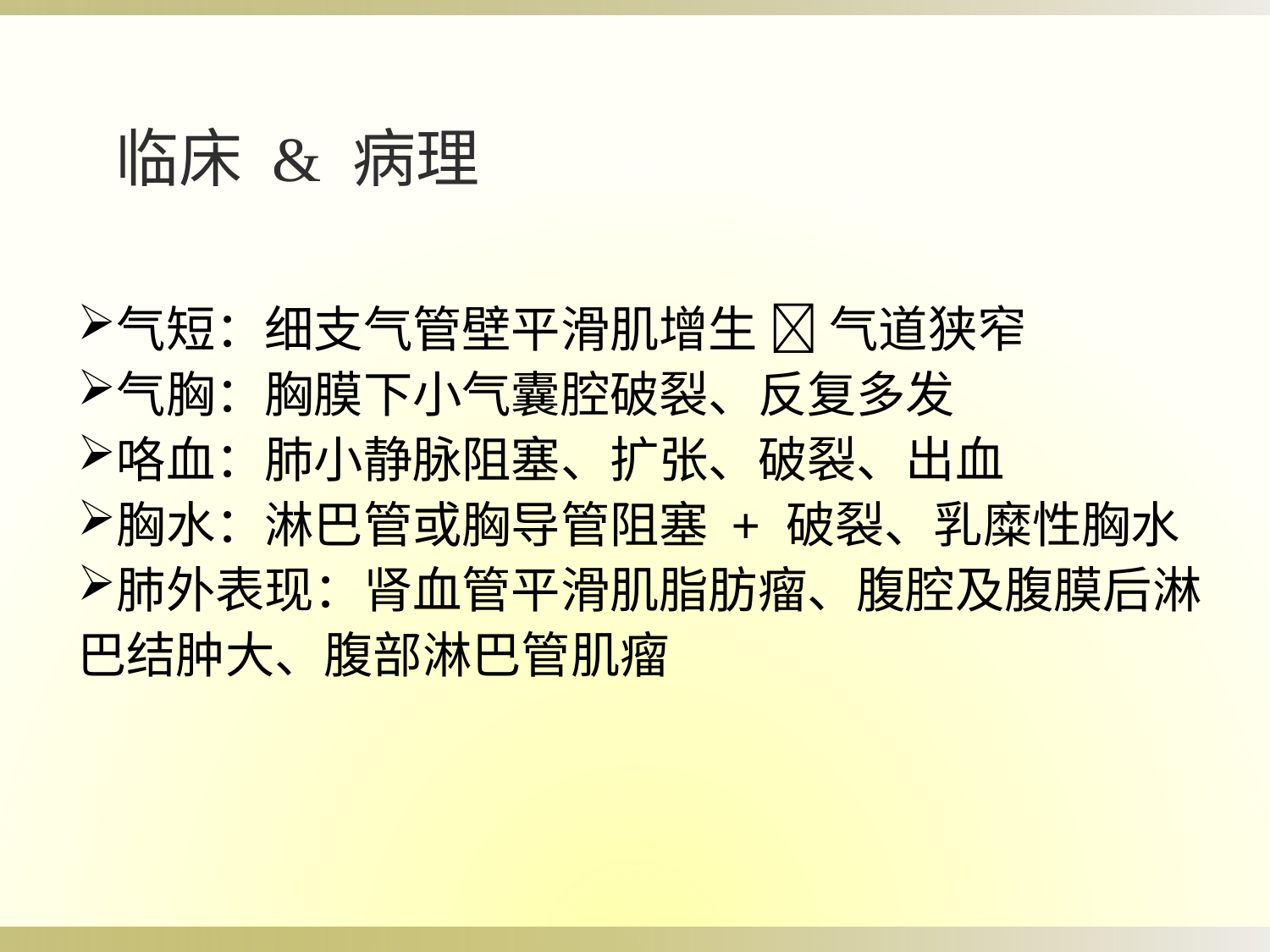

临床 & 病理

气短：细支气管壁平滑肌增生 → 气道狭窄
气胸：胸膜下小气囊腔破裂、反复多发
咯血：肺小静脉阻塞、扩张、破裂、出血
胸水：淋巴管或胸导管阻塞 + 破裂、乳糜性胸水
肺外表现：肾血管平滑肌脂肪瘤、腹腔及腹膜后淋巴结肿大、腹部淋巴管肌瘤